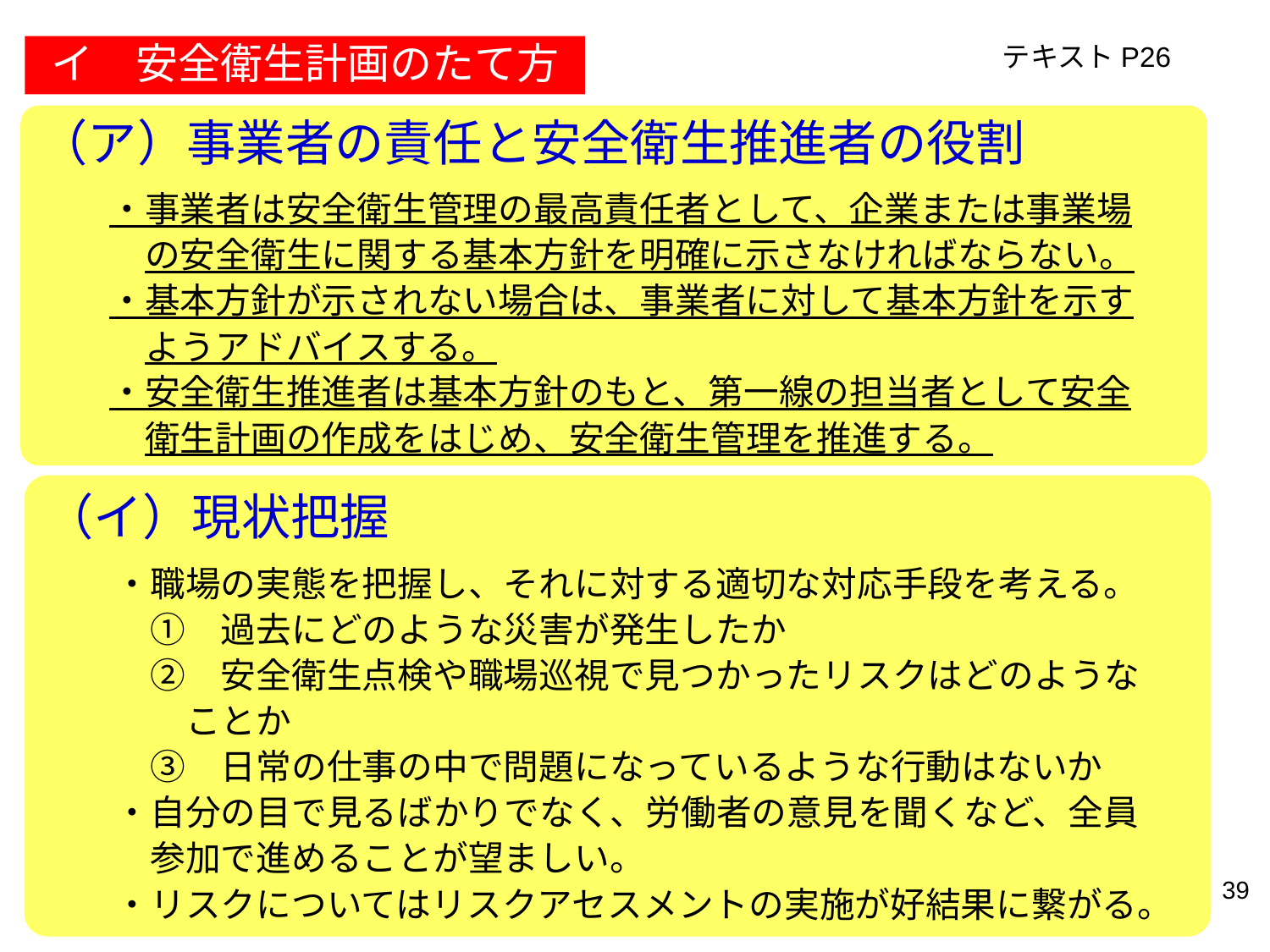

テキストP26
イ　安全衛生計画のたて方
（ア）事業者の責任と安全衛生推進者の役割
　　・事業者は安全衛生管理の最高責任者として、企業または事業場
　　　の安全衛生に関する基本方針を明確に示さなければならない。
　　・基本方針が示されない場合は、事業者に対して基本方針を示す
　　　ようアドバイスする。
　　・安全衛生推進者は基本方針のもと、第一線の担当者として安全
　　　衛生計画の作成をはじめ、安全衛生管理を推進する。
（イ）現状把握
　　・職場の実態を把握し、それに対する適切な対応手段を考える。
　　　①　過去にどのような災害が発生したか
　　　②　安全衛生点検や職場巡視で見つかったリスクはどのような
　　　　ことか
　　　③　日常の仕事の中で問題になっているような行動はないか
　　・自分の目で見るばかりでなく、労働者の意見を聞くなど、全員
　　　参加で進めることが望ましい。
　　・リスクについてはリスクアセスメントの実施が好結果に繋がる。
39